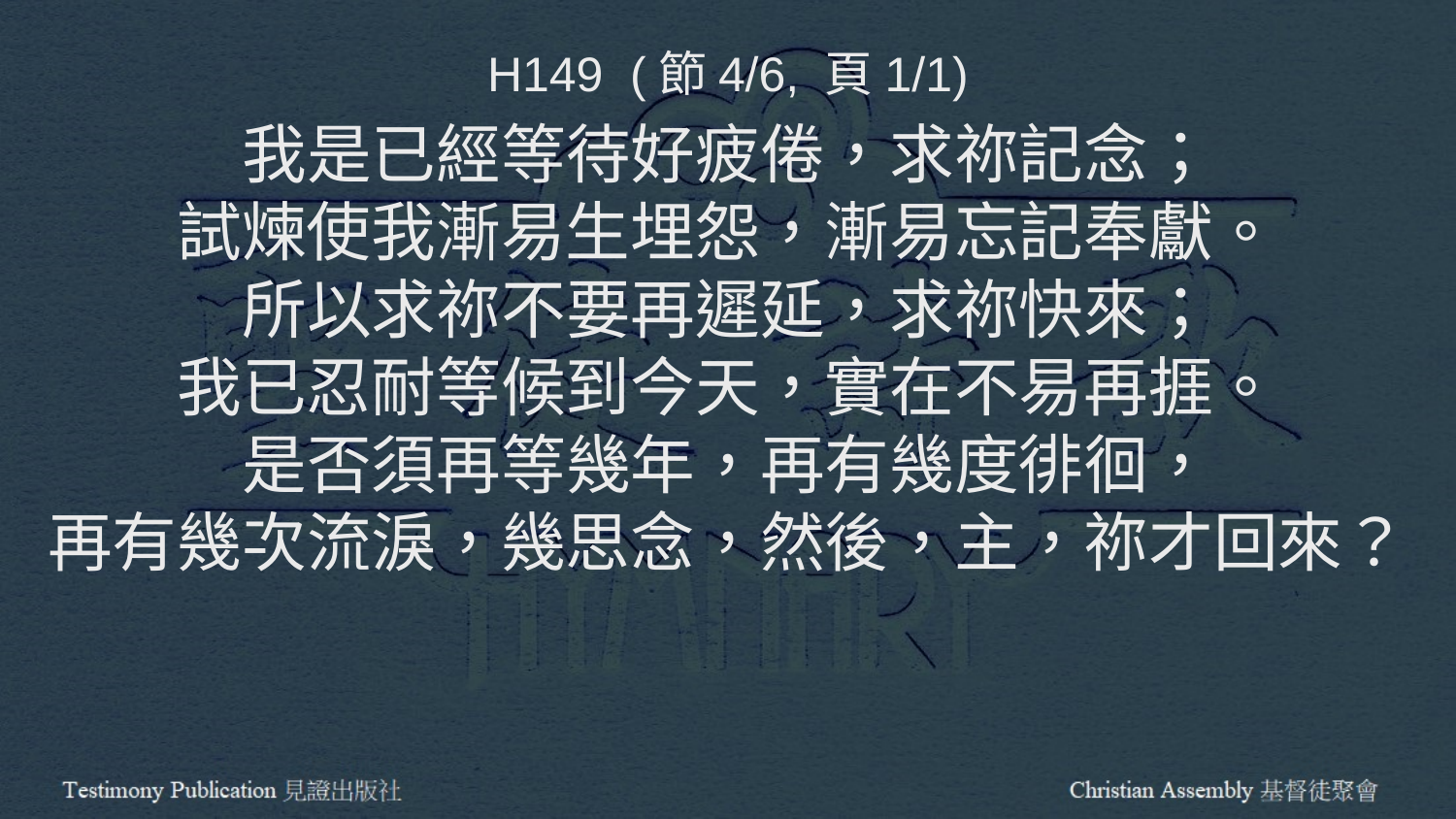

H149  (節4/6, 頁1/1)
我是已經等待好疲倦，求祢記念；
試煉使我漸易生埋怨，漸易忘記奉獻。
所以求祢不要再遲延，求祢快來；
我已忍耐等候到今天，實在不易再捱。
是否須再等幾年，再有幾度徘徊，
再有幾次流淚，幾思念，然後，主，祢才回來？